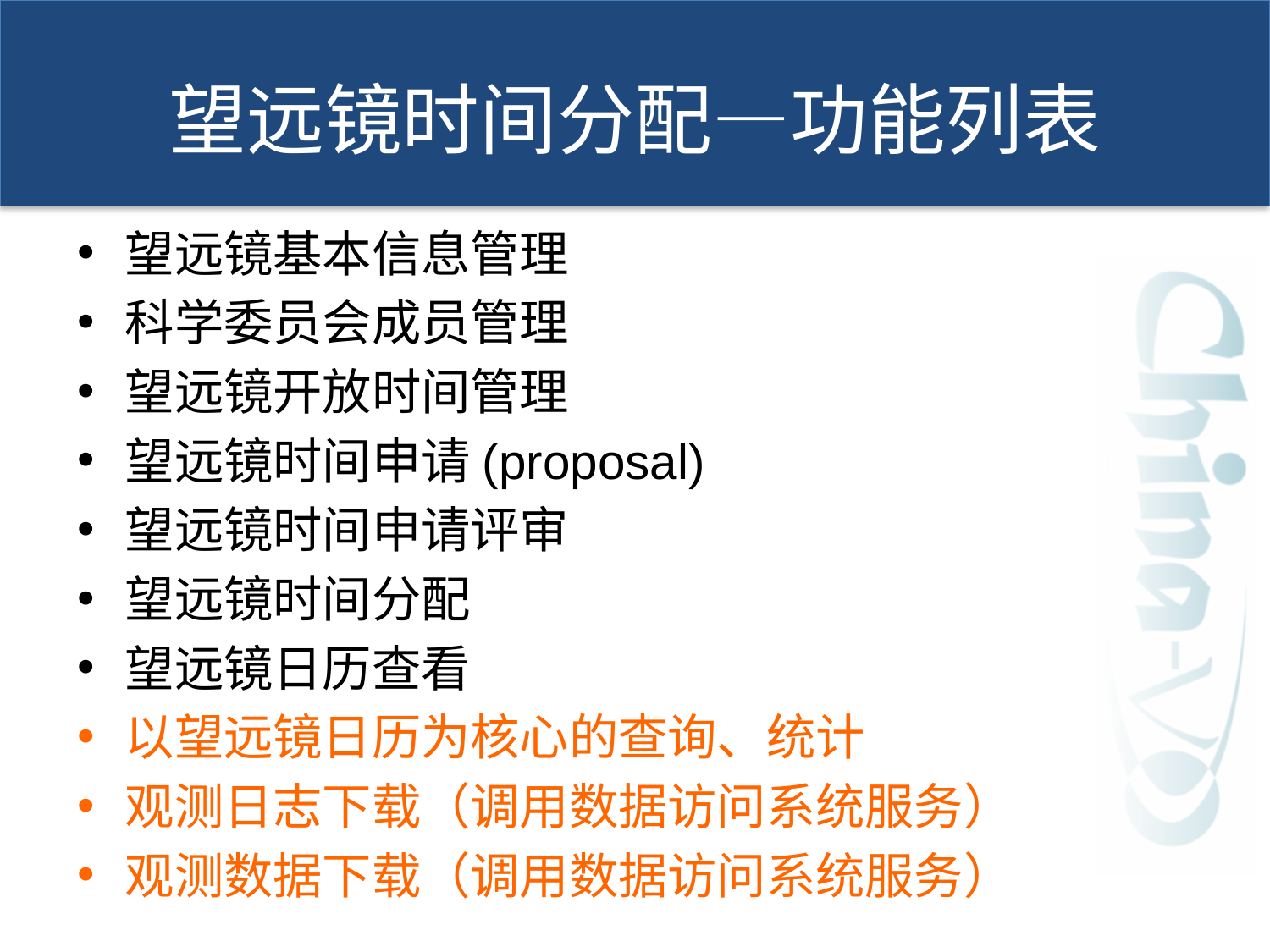

# 望远镜时间分配—功能列表
望远镜基本信息管理
科学委员会成员管理
望远镜开放时间管理
望远镜时间申请(proposal)
望远镜时间申请评审
望远镜时间分配
望远镜日历查看
以望远镜日历为核心的查询、统计
观测日志下载（调用数据访问系统服务）
观测数据下载（调用数据访问系统服务）